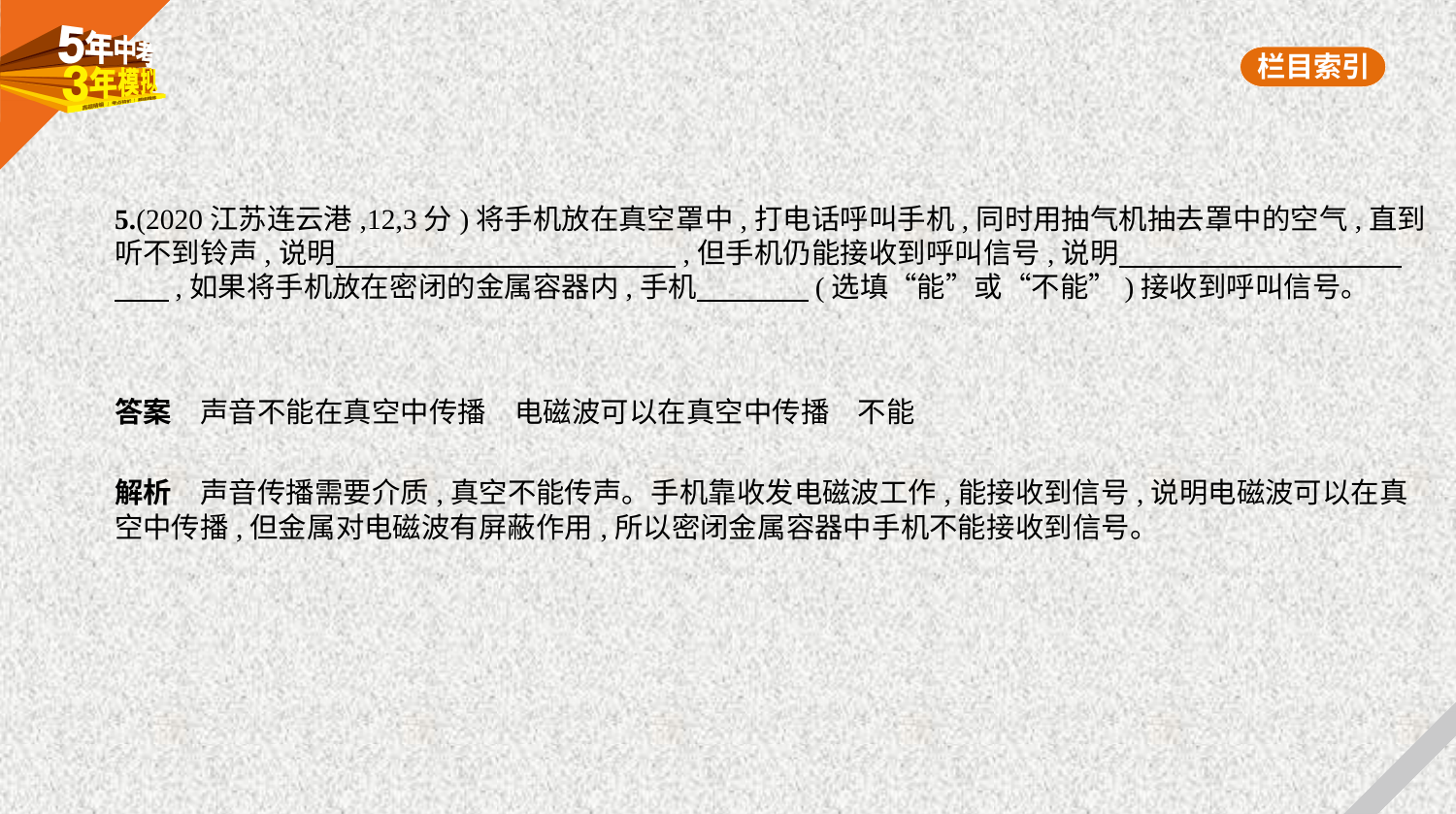

5.(2020江苏连云港,12,3分)将手机放在真空罩中,打电话呼叫手机,同时用抽气机抽去罩中的空气,直到
听不到铃声,说明　　　　　　　　　　　    ,但手机仍能接收到呼叫信号,说明　　　　　　　　　    
　    ,如果将手机放在密闭的金属容器内,手机　　　    (选填“能”或“不能”)接收到呼叫信号。
答案　声音不能在真空中传播　电磁波可以在真空中传播　不能
解析　声音传播需要介质,真空不能传声。手机靠收发电磁波工作,能接收到信号,说明电磁波可以在真
空中传播,但金属对电磁波有屏蔽作用,所以密闭金属容器中手机不能接收到信号。